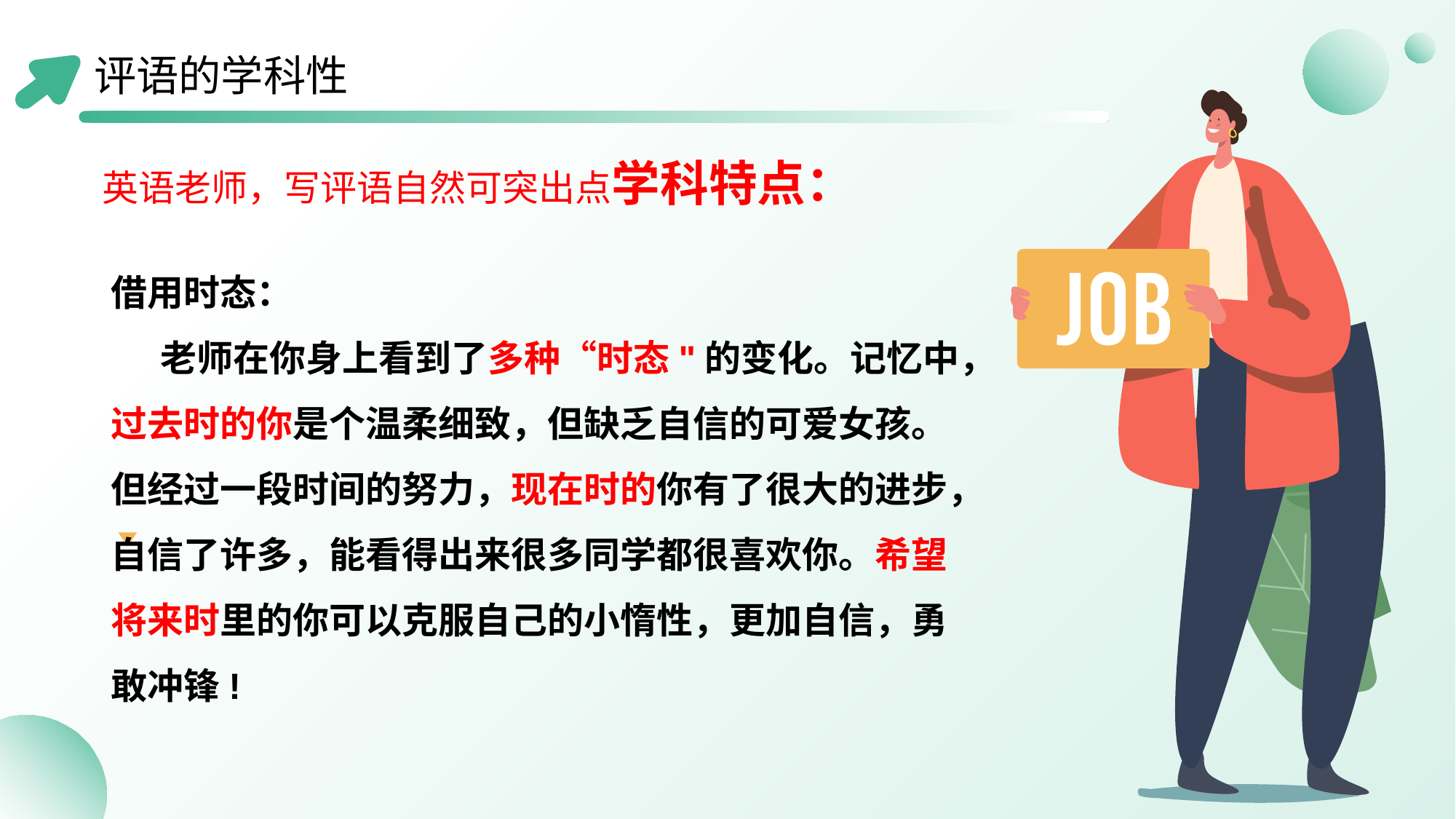

评语的学科性

英语老师，写评语自然可突出点学科特点：

借用时态：
     老师在你身上看到了多种“时态"的变化。记忆中，过去时的你是个温柔细致，但缺乏自信的可爱女孩。但经过一段时间的努力，现在时的你有了很大的进步，自信了许多，能看得出来很多同学都很喜欢你。希望将来时里的你可以克服自己的小惰性，更加自信，勇敢冲锋!